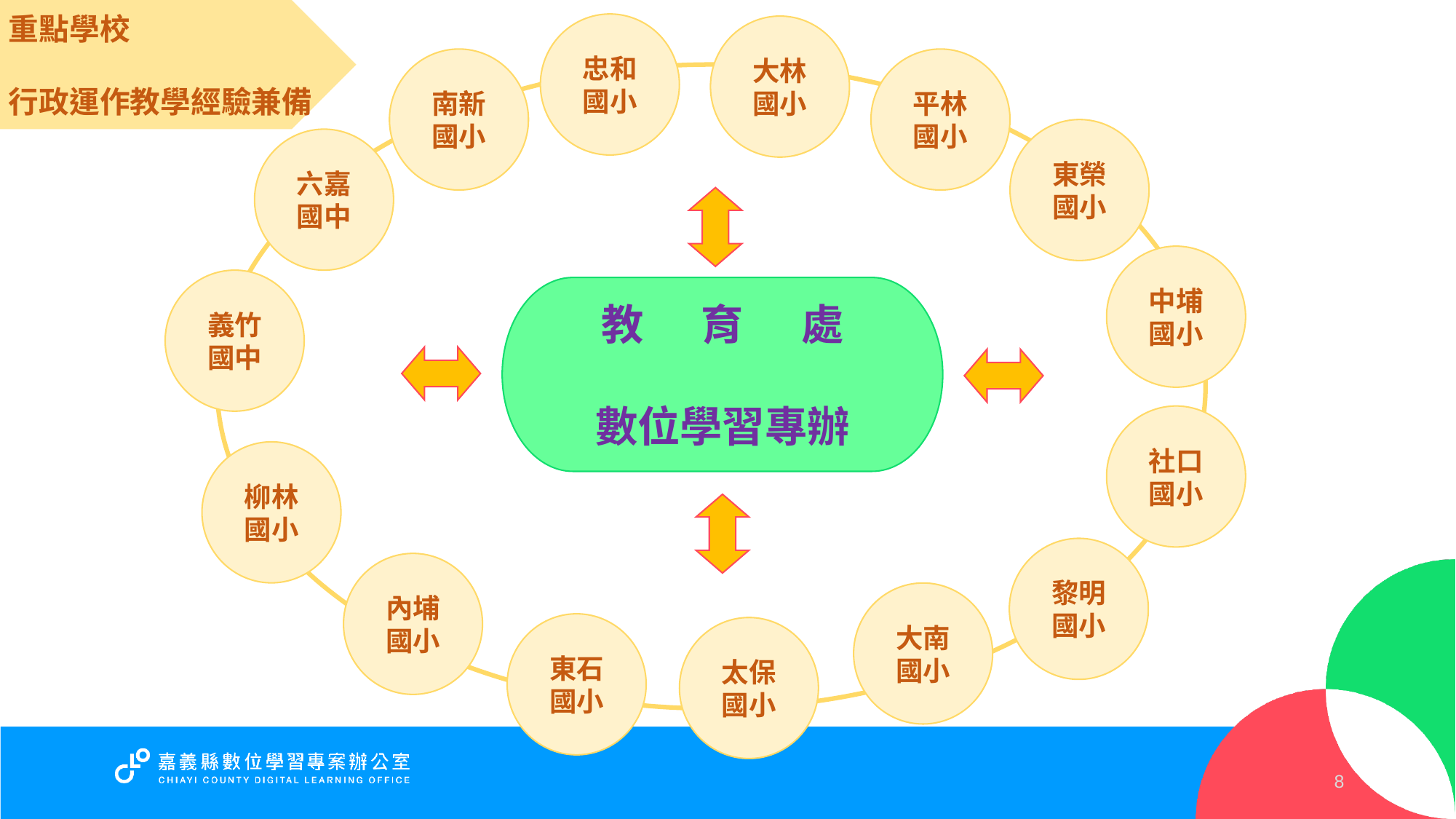

重點學校

行政運作教學經驗兼備
忠和國小
大林國小
南新國小
平林國小

東榮國小
六嘉國中

中埔國小
義竹國中
教      育      處

數位學習專辦

社口國小
柳林國小

黎明國小
內埔國小
大南國小
東石國小
太保國小
8